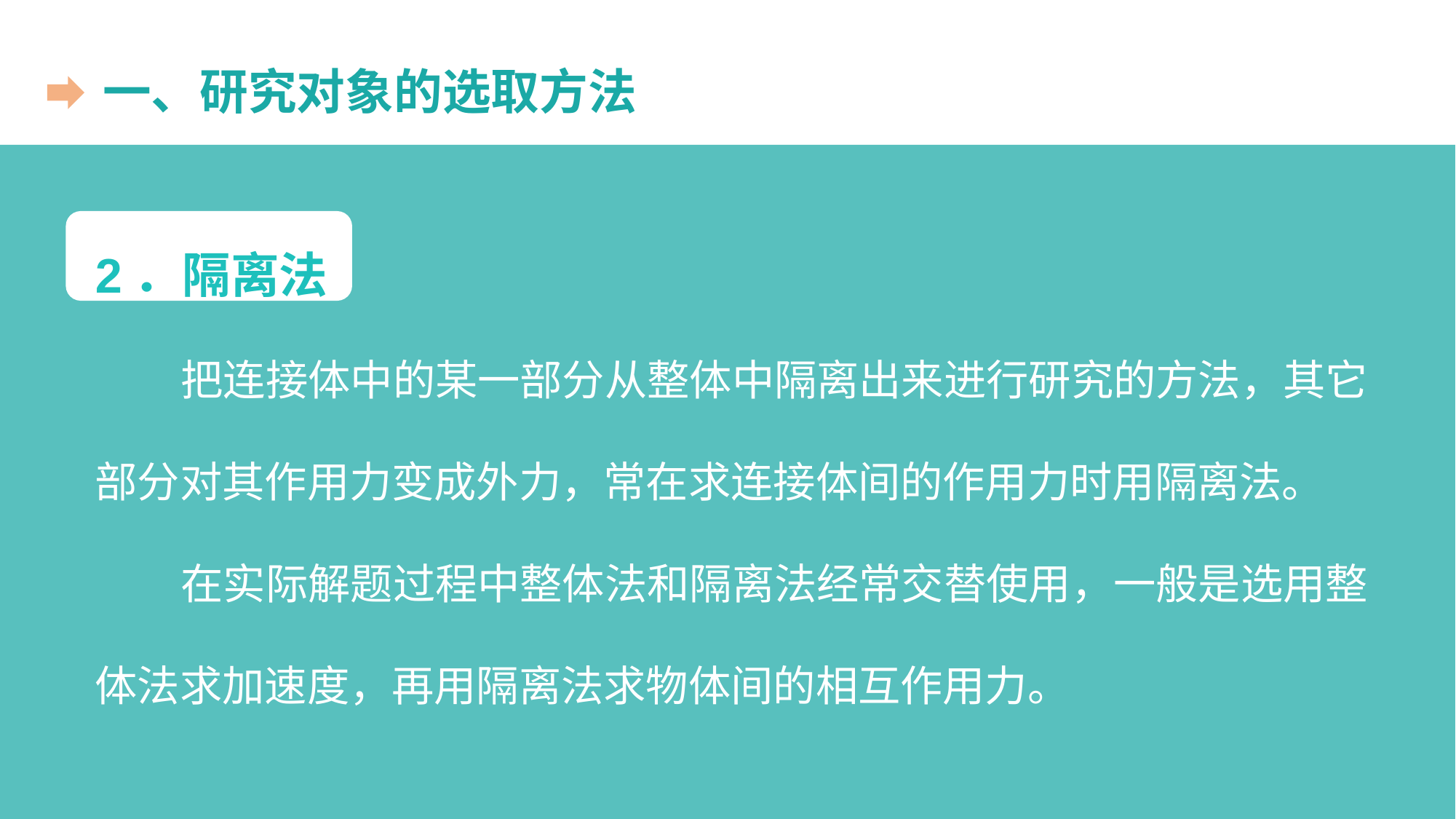

一、研究对象的选取方法

2．隔离法
把连接体中的某一部分从整体中隔离出来进行研究的方法，其它部分对其作用力变成外力，常在求连接体间的作用力时用隔离法。
在实际解题过程中整体法和隔离法经常交替使用，一般是选用整体法求加速度，再用隔离法求物体间的相互作用力。